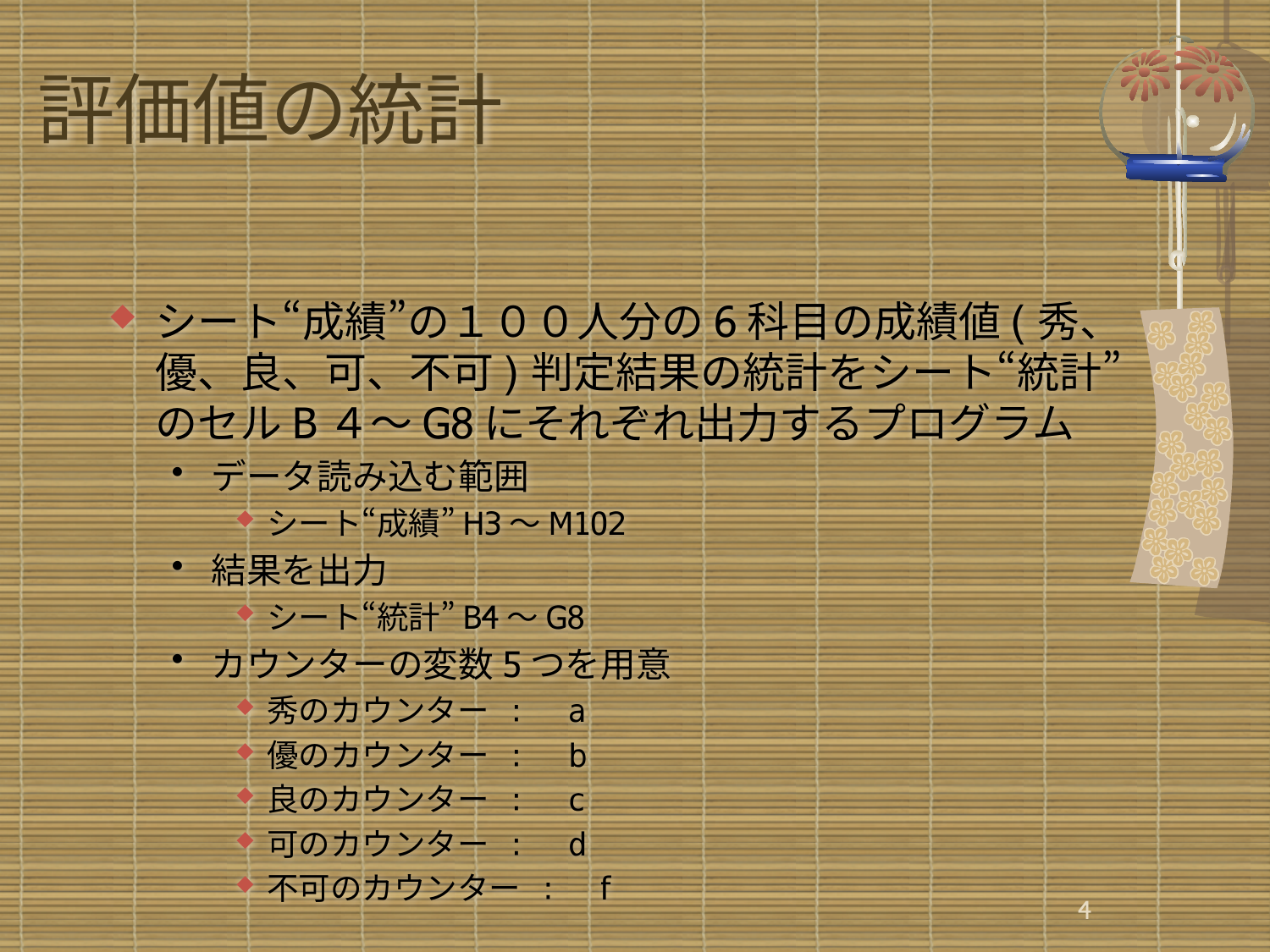

# 評価値の統計
シート“成績”の１００人分の6科目の成績値(秀、優、良、可、不可)判定結果の統計をシート“統計”のセルB４～G8にそれぞれ出力するプログラム
データ読み込む範囲
シート“成績”H3～M102
結果を出力
シート“統計”B4～G8
カウンターの変数5つを用意
秀のカウンター  :　a
優のカウンター  :　b
良のカウンター  :　c
可のカウンター  :　d
不可のカウンター  :　f
4